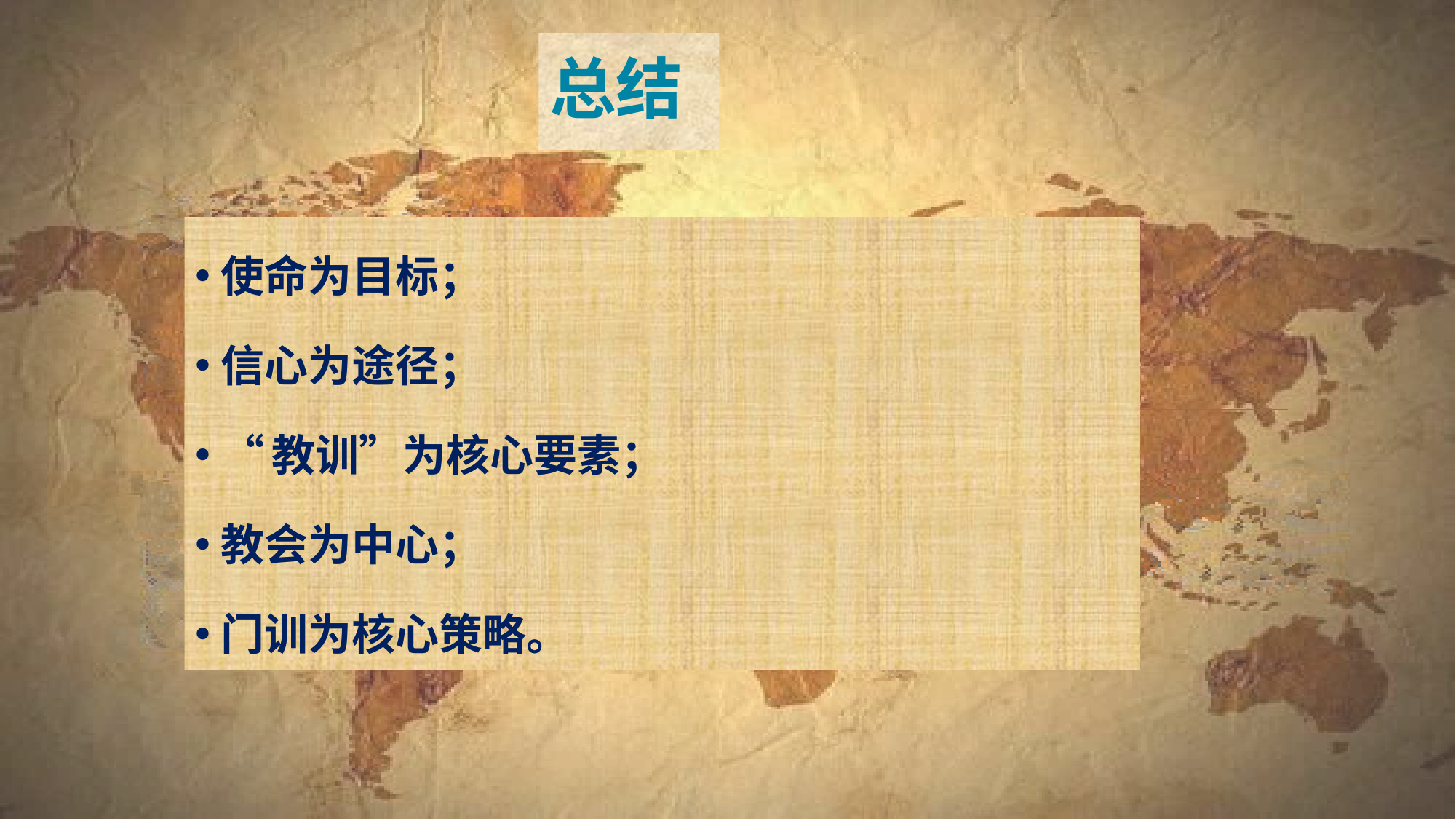

# 总结
使命为目标；
信心为途径；
“教训”为核心要素；
教会为中心；
门训为核心策略。